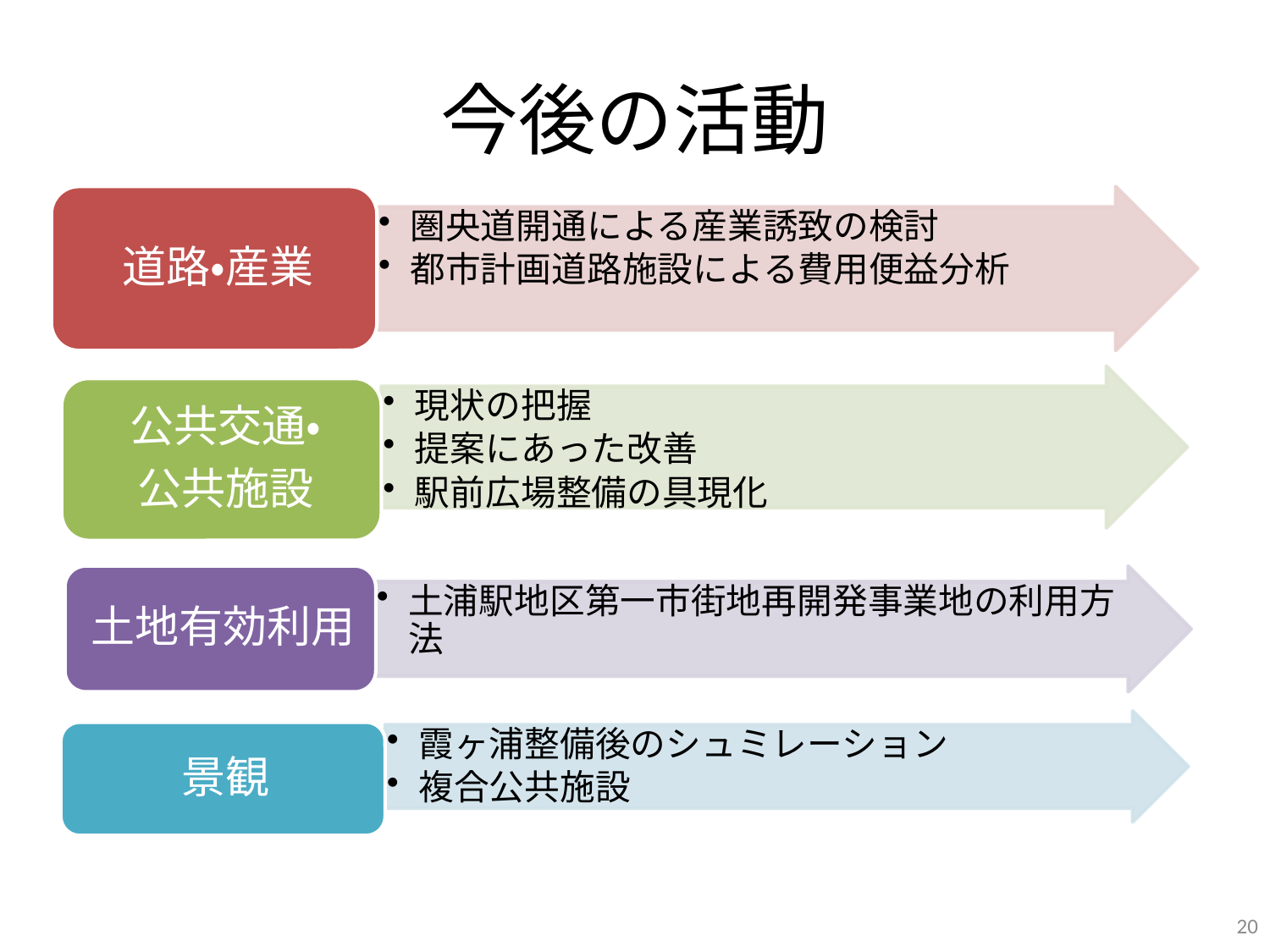

# 今後の活動
圏央道開通による産業誘致の検討
都市計画道路施設による費用便益分析
道路・産業
現状の把握
提案にあった改善
駅前広場整備の具現化
公共交通・
公共施設
土浦駅地区第一市街地再開発事業地の利用方法
土地有効利用
霞ヶ浦整備後のシュミレーション
複合公共施設
景観
20